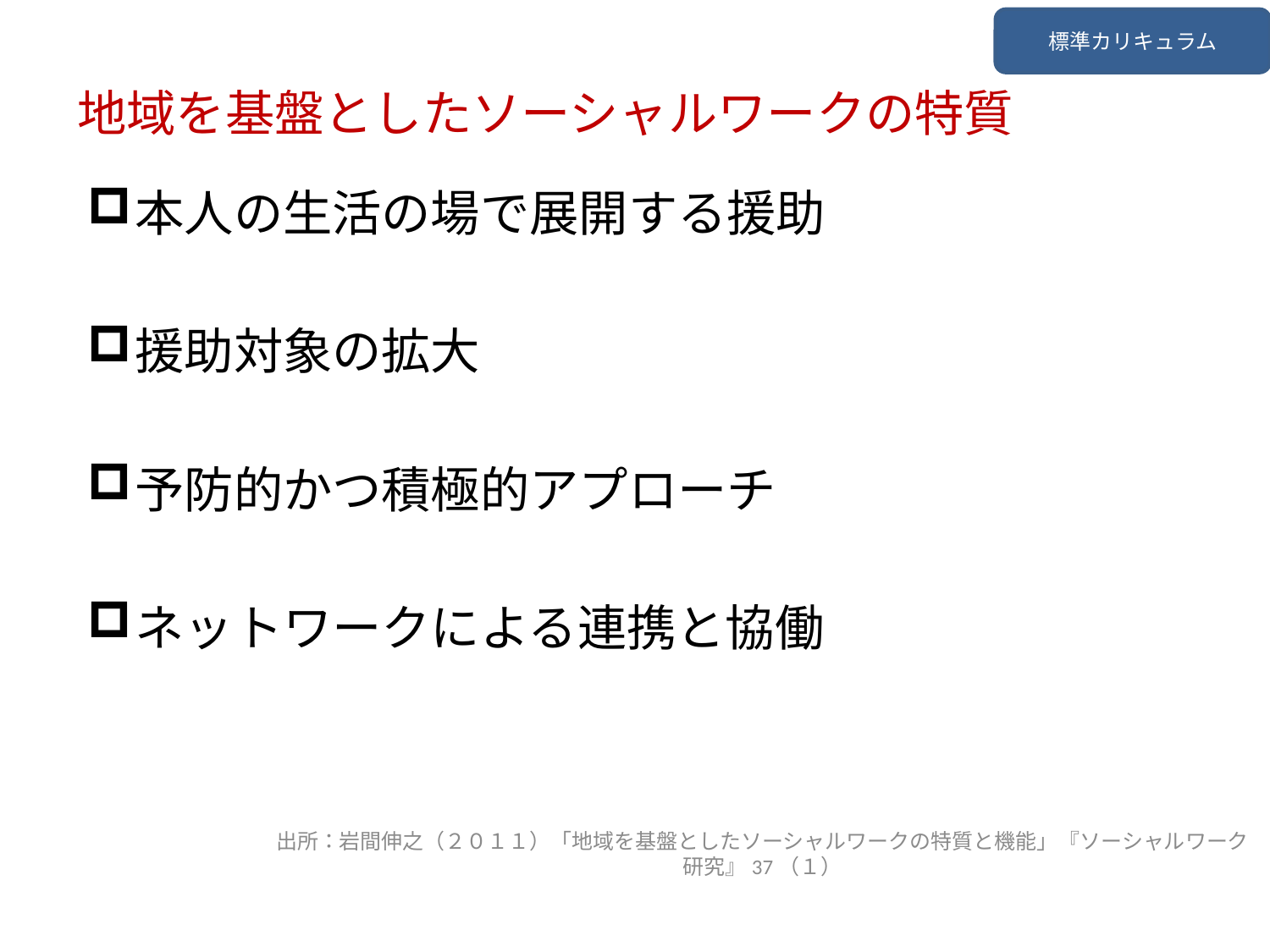

標準カリキュラム
地域を基盤としたソーシャルワークの特質
本人の生活の場で展開する援助

援助対象の拡大

予防的かつ積極的アプローチ

ネットワークによる連携と協働
出所：岩間伸之（２０１１）「地域を基盤としたソーシャルワークの特質と機能」『ソーシャルワーク研究』37（１）